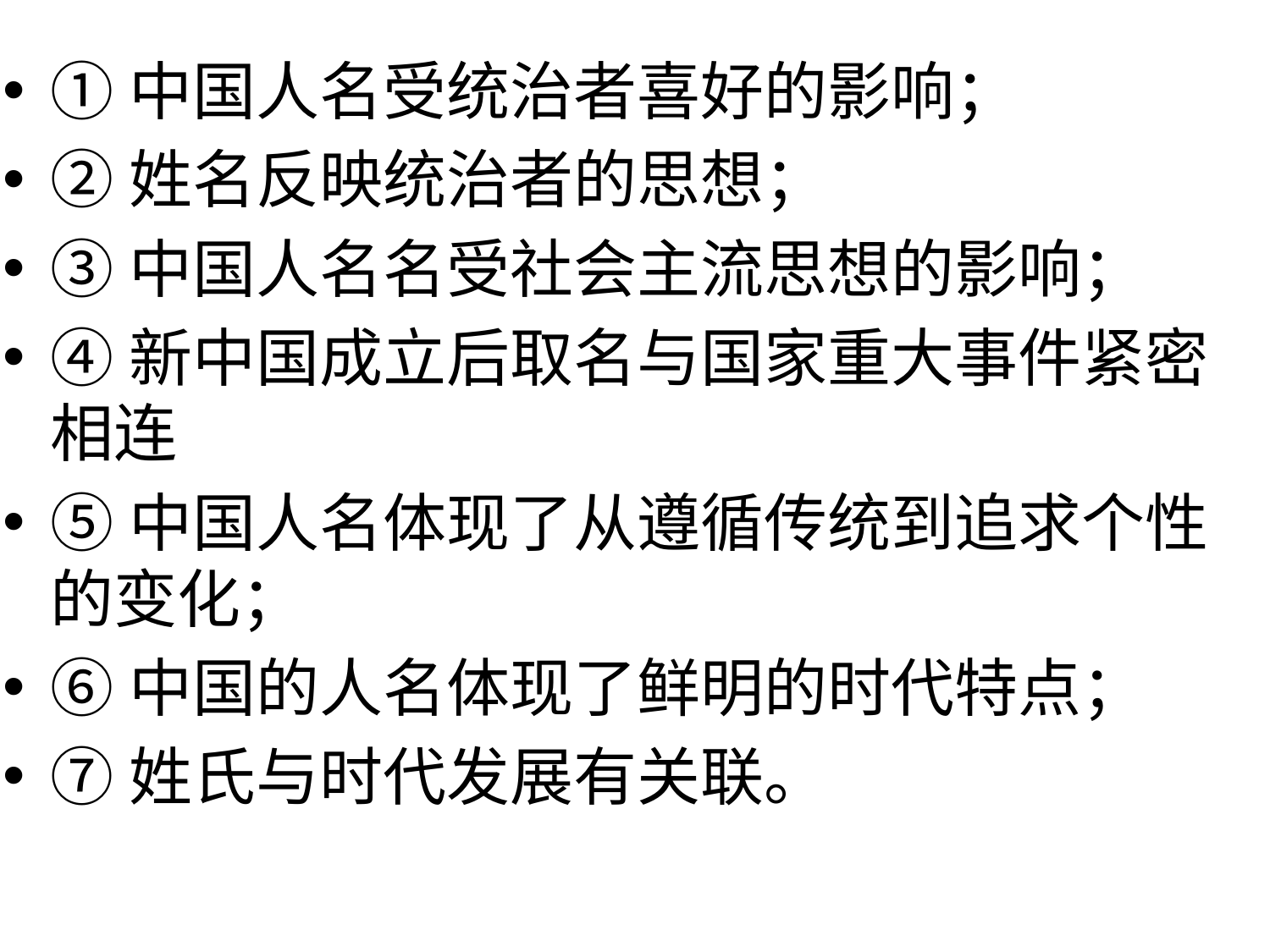

①中国人名受统治者喜好的影响；
②姓名反映统治者的思想；
③中国人名名受社会主流思想的影响；
④新中国成立后取名与国家重大事件紧密相连
⑤中国人名体现了从遵循传统到追求个性的变化；
⑥中国的人名体现了鲜明的时代特点；
⑦姓氏与时代发展有关联。